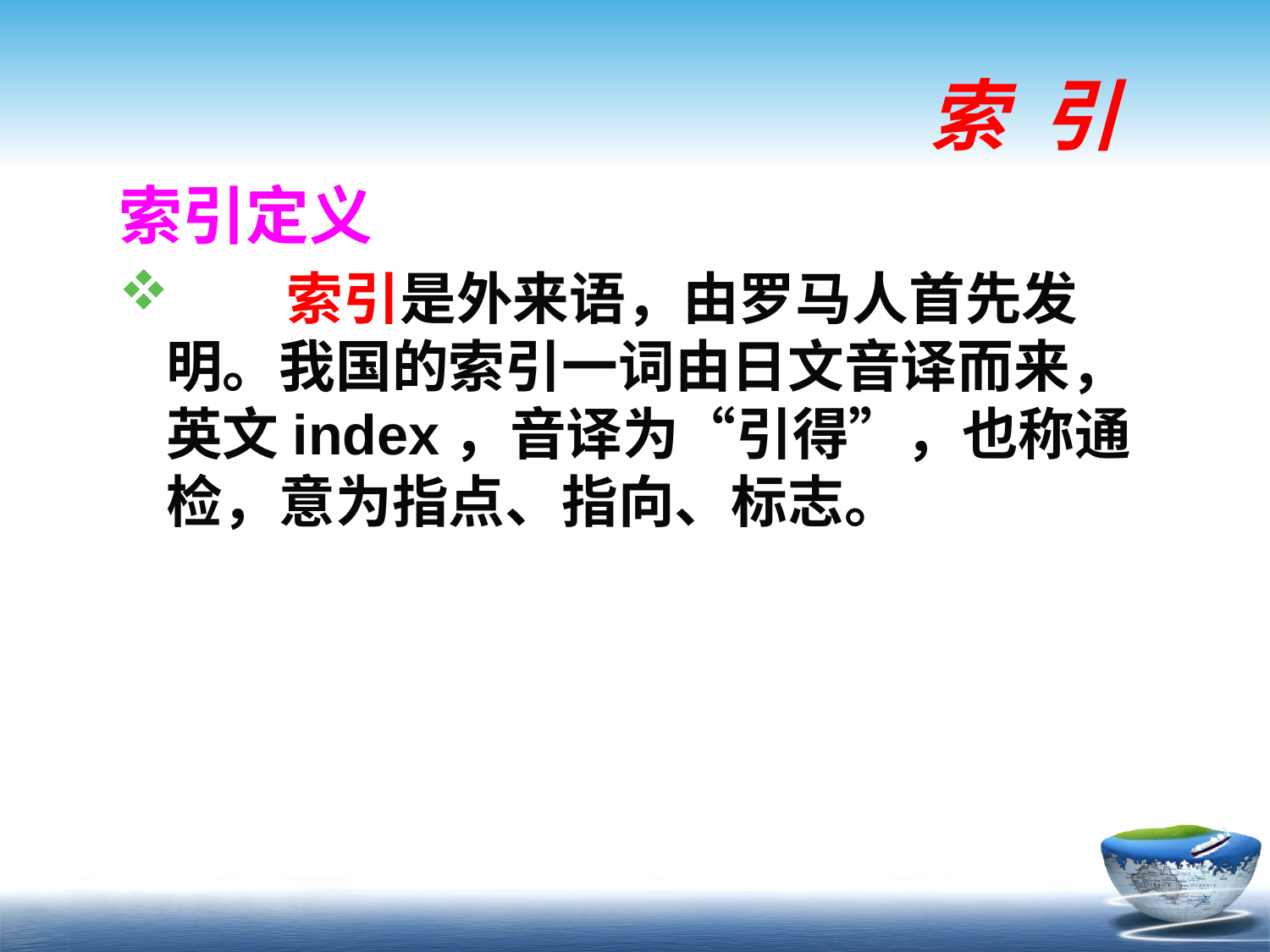

# 索  引
索引定义
        索引是外来语，由罗马人首先发明。我国的索引一词由日文音译而来，英文index，音译为“引得”，也称通检，意为指点、指向、标志。